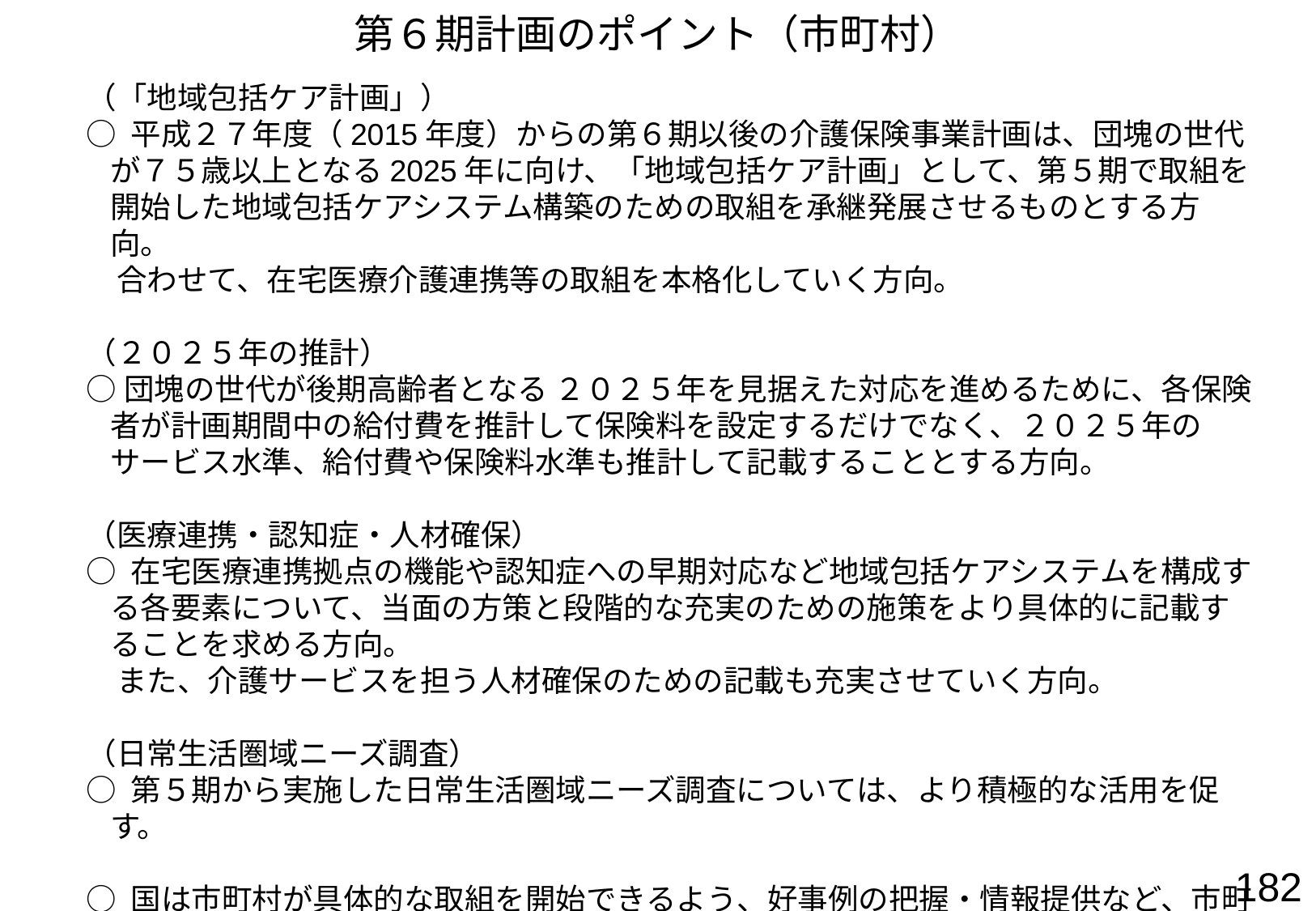

第６期計画のポイント（市町村）
（「地域包括ケア計画」）
○ 平成２７年度（2015年度）からの第６期以後の介護保険事業計画は、団塊の世代が７５歳以上となる2025年に向け、「地域包括ケア計画」として、第５期で取組を開始した地域包括ケアシステム構築のための取組を承継発展させるものとする方向。
　合わせて、在宅医療介護連携等の取組を本格化していく方向。

（２０２５年の推計）
○団塊の世代が後期高齢者となる ２０２５年を見据えた対応を進めるために、各保険者が計画期間中の給付費を推計して保険料を設定するだけでなく、２０２５年のサービス水準、給付費や保険料水準も推計して記載することとする方向。

（医療連携・認知症・人材確保）
○ 在宅医療連携拠点の機能や認知症への早期対応など地域包括ケアシステムを構成する各要素について、当面の方策と段階的な充実のための施策をより具体的に記載することを求める方向。
　また、介護サービスを担う人材確保のための記載も充実させていく方向。

（日常生活圏域ニーズ調査）
○ 第５期から実施した日常生活圏域ニーズ調査については、より積極的な活用を促す。

○ 国は市町村が具体的な取組を開始できるよう、好事例の把握・情報提供など、市町村への支援を行う。
182